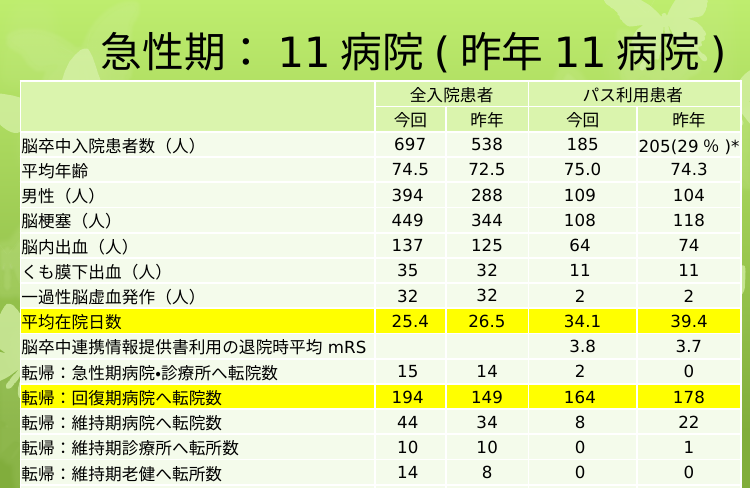

急性期：11病院(昨年11病院)
|  | 全入院患者 |  | パス利用患者 |  |
| --- | --- | --- | --- | --- |
|  | 今回 | 昨年 | 今回 | 昨年 |
| 脳卒中入院患者数（人） | 697 | 538 | 185 | 205(29％)\* |
| 平均年齢 | 74.5 | 72.5 | 75.0 | 74.3 |
| 男性（人） | 394 | 288 | 109 | 104 |
| 脳梗塞（人） | 449 | 344 | 108 | 118 |
| 脳内出血（人） | 137 | 125 | 64 | 74 |
| くも膜下出血（人） | 35 | 32 | 11 | 11 |
| 一過性脳虚血発作（人） | 32 | 32 | 2 | 2 |
| 平均在院日数 | 25.4 | 26.5 | 34.1 | 39.4 |
| 脳卒中連携情報提供書利用の退院時平均mRS |  |  | 3.8 | 3.7 |
| 転帰：急性期病院・診療所へ転院数 | 15 | 14 | 2 | 0 |
| 転帰：回復期病院へ転院数 | 194 | 149 | 164 | 178 |
| 転帰：維持期病院へ転院数 | 44 | 34 | 8 | 22 |
| 転帰：維持期診療所へ転所数 | 10 | 10 | 0 | 1 |
| 転帰：維持期老健へ転所数 | 14 | 8 | 0 | 0 |
| 転帰：在宅復帰患者数 | 342 | 268 | 8 | 6 |
| 転帰：死亡数 | 45 | 38 | 3 | 0 |